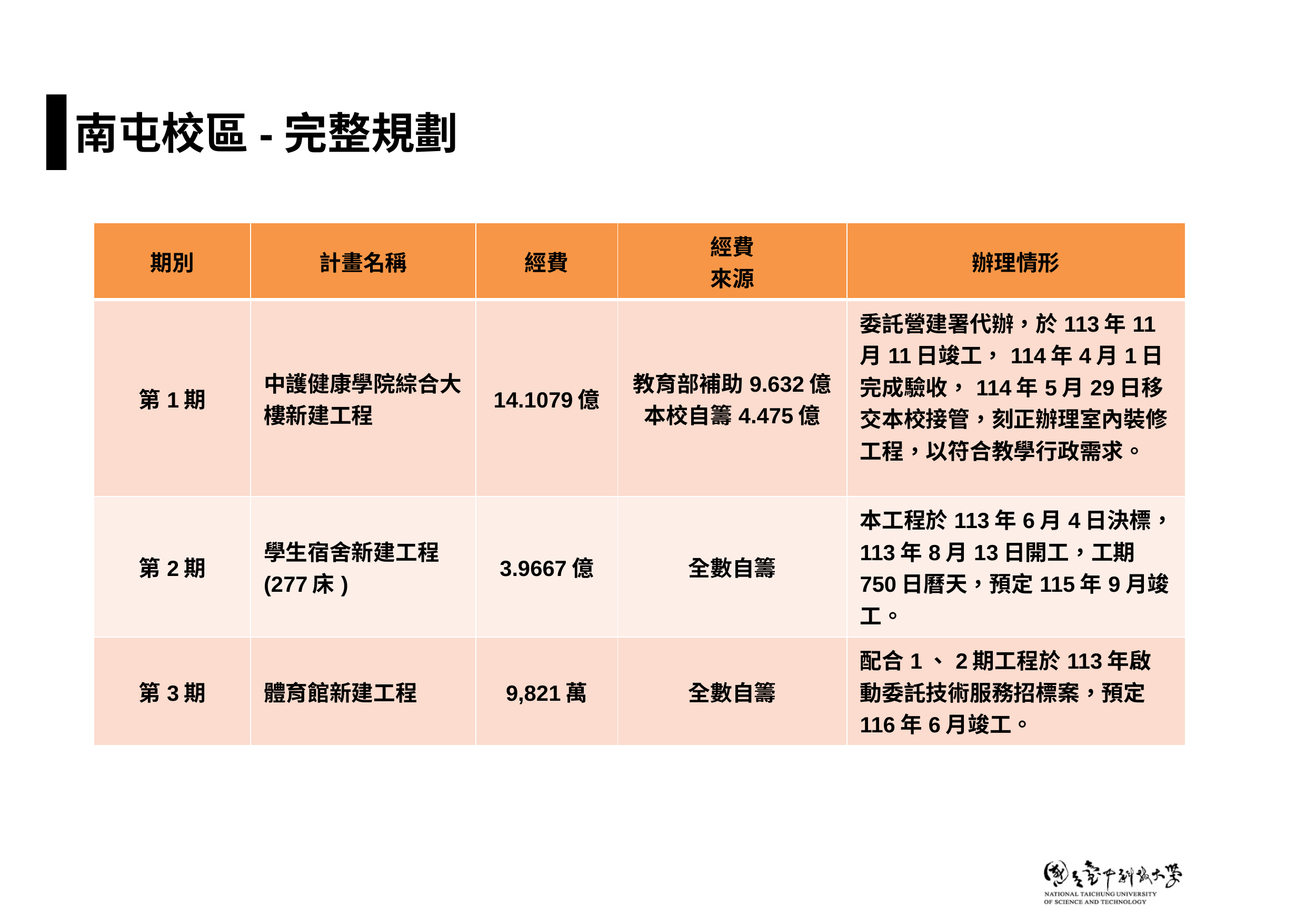

南屯校區-完整規劃
| 期別 | 計畫名稱 | 經費 | 經費 來源 | 辦理情形 |
| --- | --- | --- | --- | --- |
| 第1期 | 中護健康學院綜合大樓新建工程 | 14.1079億 | 教育部補助9.632億 本校自籌4.475億 | 委託營建署代辦，於113年11月11日竣工，114年4月1日完成驗收，114年5月29日移交本校接管，刻正辦理室內裝修工程，以符合教學行政需求。 |
| 第2期 | 學生宿舍新建工程(277床) | 3.9667億 | 全數自籌 | 本工程於113年6月4日決標，113年8月13日開工，工期750日曆天，預定115年9月竣工。 |
| 第3期 | 體育館新建工程 | 9,821萬 | 全數自籌 | 配合1、2期工程於113年啟動委託技術服務招標案，預定116年6月竣工。 |

12